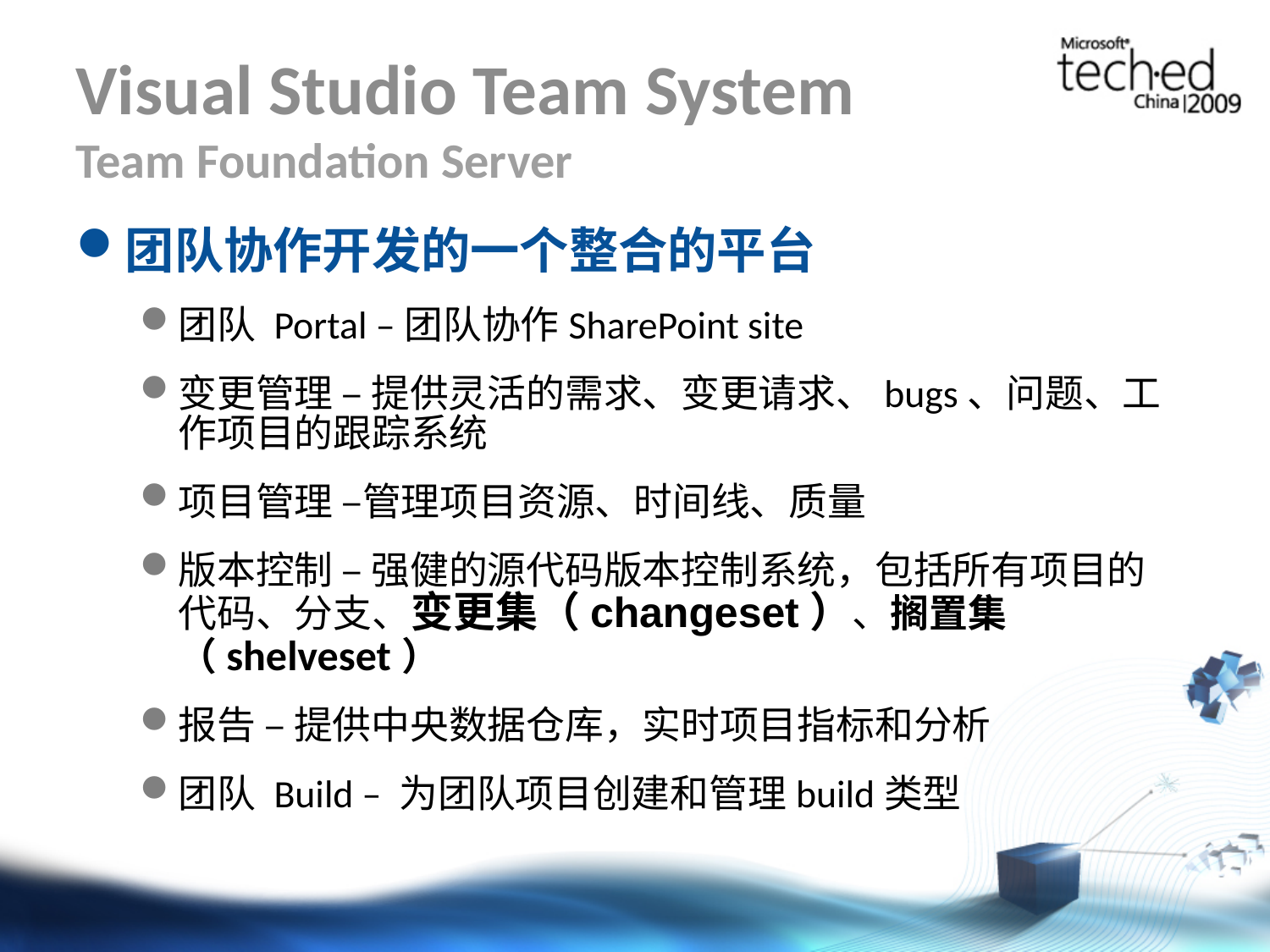

# Visual Studio Team System Team Foundation Server
团队协作开发的一个整合的平台
团队 Portal –团队协作SharePoint site
变更管理 – 提供灵活的需求、变更请求、bugs、问题、工作项目的跟踪系统
项目管理 –管理项目资源、时间线、质量
版本控制 – 强健的源代码版本控制系统，包括所有项目的代码、分支、变更集（changeset）、搁置集（shelveset）
报告 – 提供中央数据仓库，实时项目指标和分析
团队 Build – 为团队项目创建和管理build类型